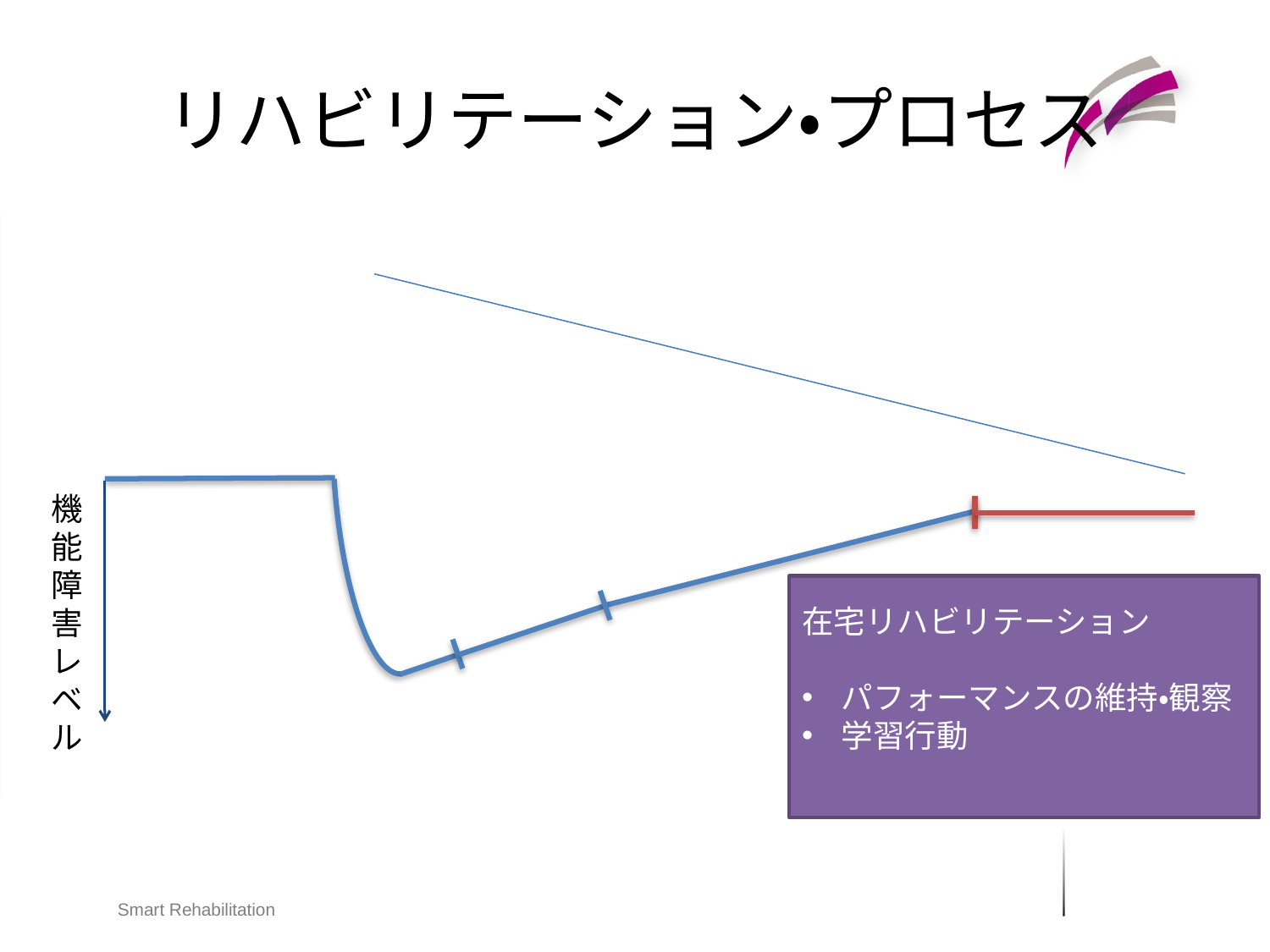

# リハビリテーション・プロセス

在宅リハビリテーション

パフォーマンスの維持・観察
学習行動

機能障害レベル